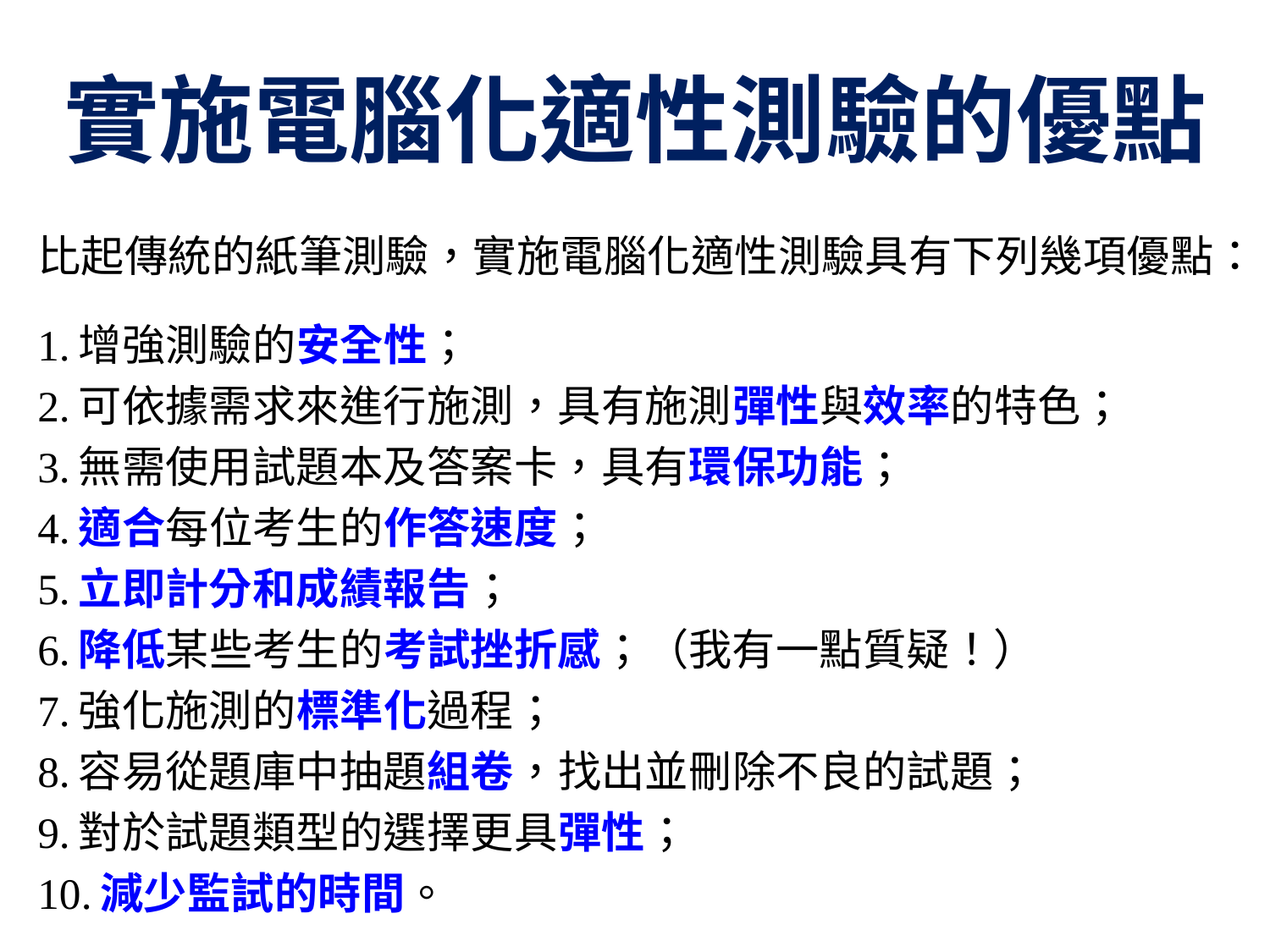

# 實施電腦化適性測驗的優點
比起傳統的紙筆測驗，實施電腦化適性測驗具有下列幾項優點：

1.增強測驗的安全性；
2.可依據需求來進行施測，具有施測彈性與效率的特色；
3.無需使用試題本及答案卡，具有環保功能；
4.適合每位考生的作答速度；
5.立即計分和成績報告；
6.降低某些考生的考試挫折感；（我有一點質疑！）
7.強化施測的標準化過程；
8.容易從題庫中抽題組卷，找出並刪除不良的試題；
9.對於試題類型的選擇更具彈性；
10.減少監試的時間。